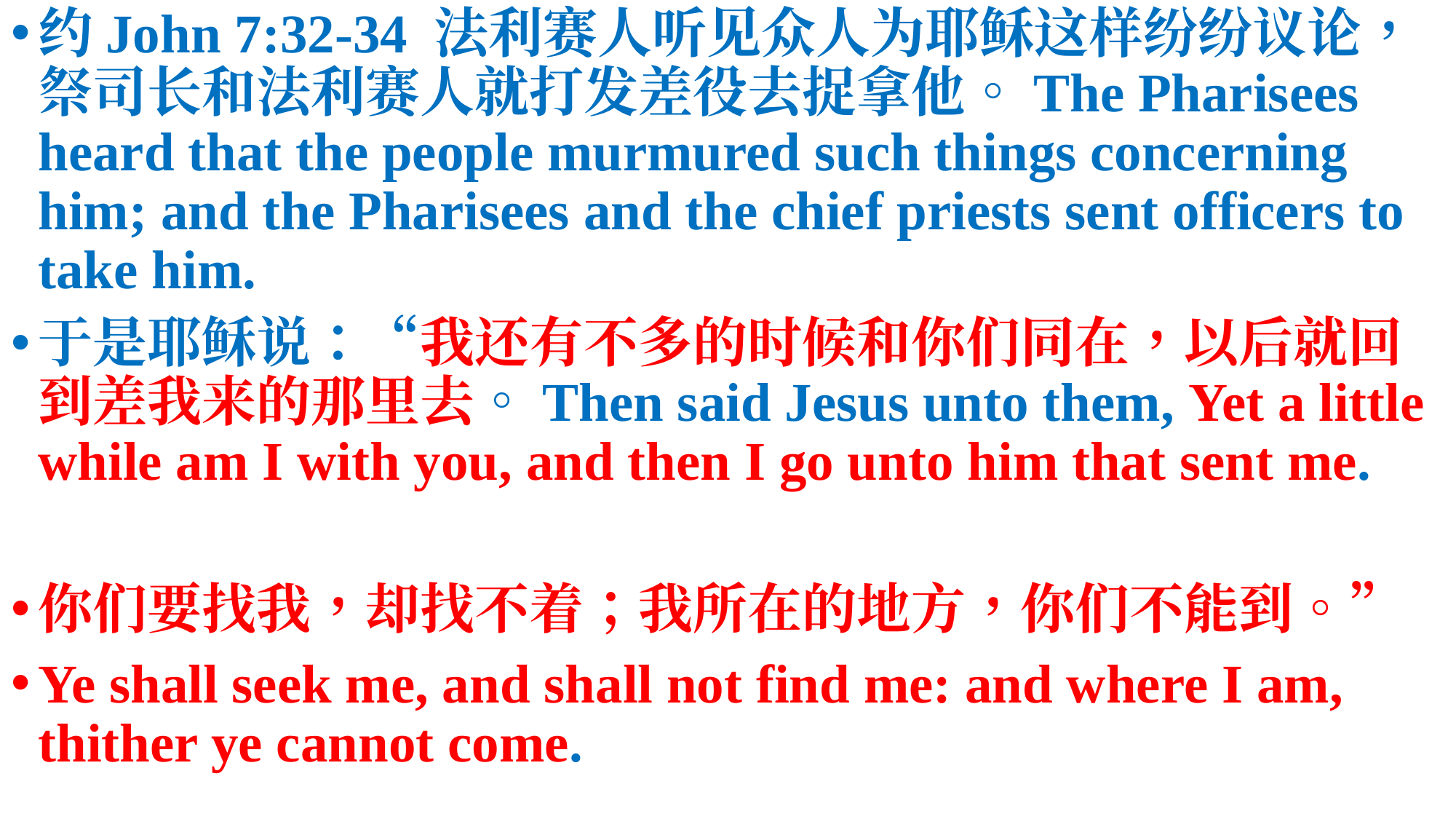

约John 7:32-34 法利赛人听见众人为耶稣这样纷纷议论，祭司长和法利赛人就打发差役去捉拿他。The Pharisees heard that the people murmured such things concerning him; and the Pharisees and the chief priests sent officers to take him.
于是耶稣说：“我还有不多的时候和你们同在，以后就回到差我来的那里去。Then said Jesus unto them, Yet a little while am I with you, and then I go unto him that sent me.

你们要找我，却找不着；我所在的地方，你们不能到。”
Ye shall seek me, and shall not find me: and where I am, thither ye cannot come.